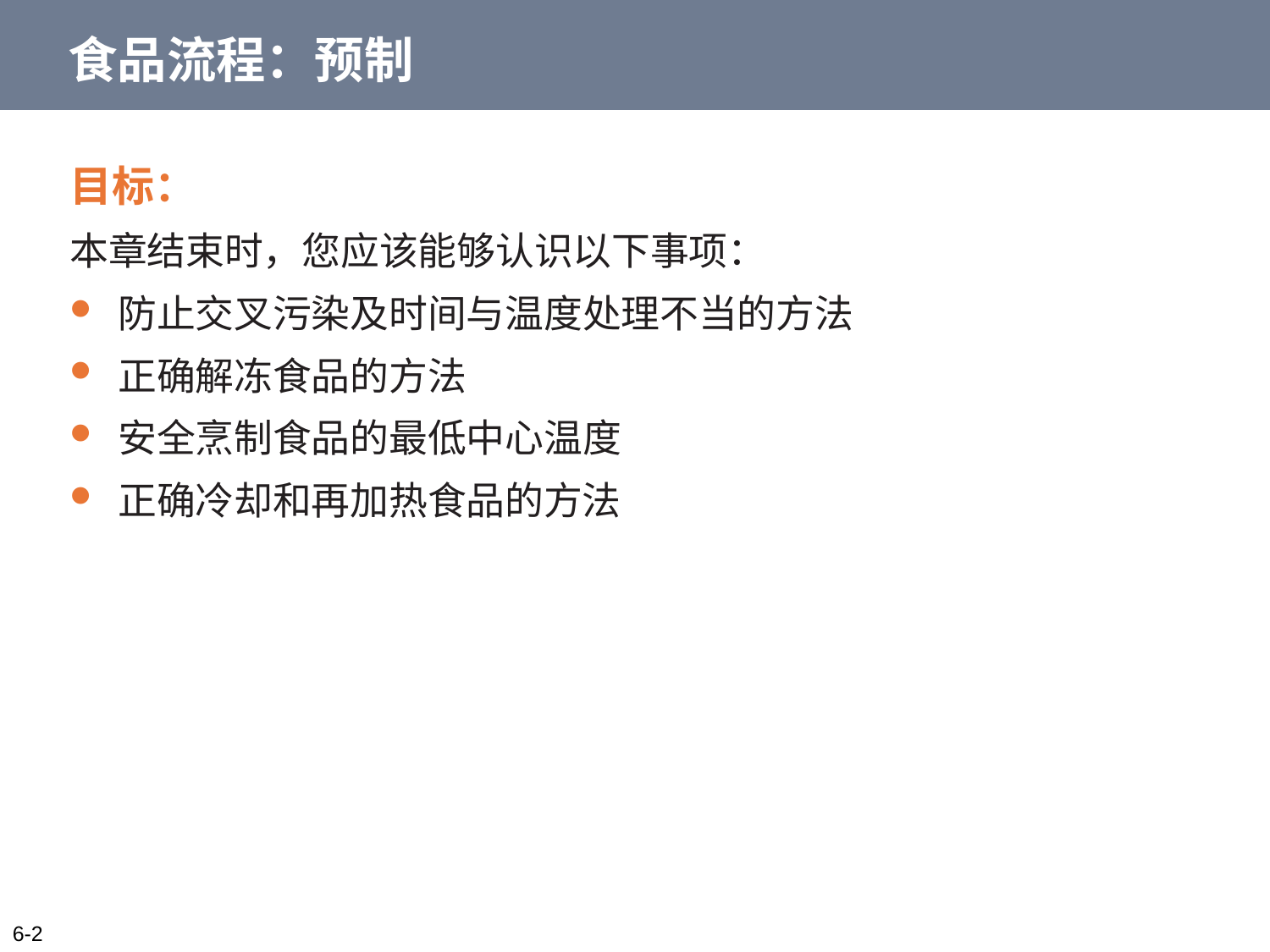

# 食品流程：预制
目标：
本章结束时，您应该能够认识以下事项：
防止交叉污染及时间与温度处理不当的方法
正确解冻食品的方法
安全烹制食品的最低中心温度
正确冷却和再加热食品的方法
6-2